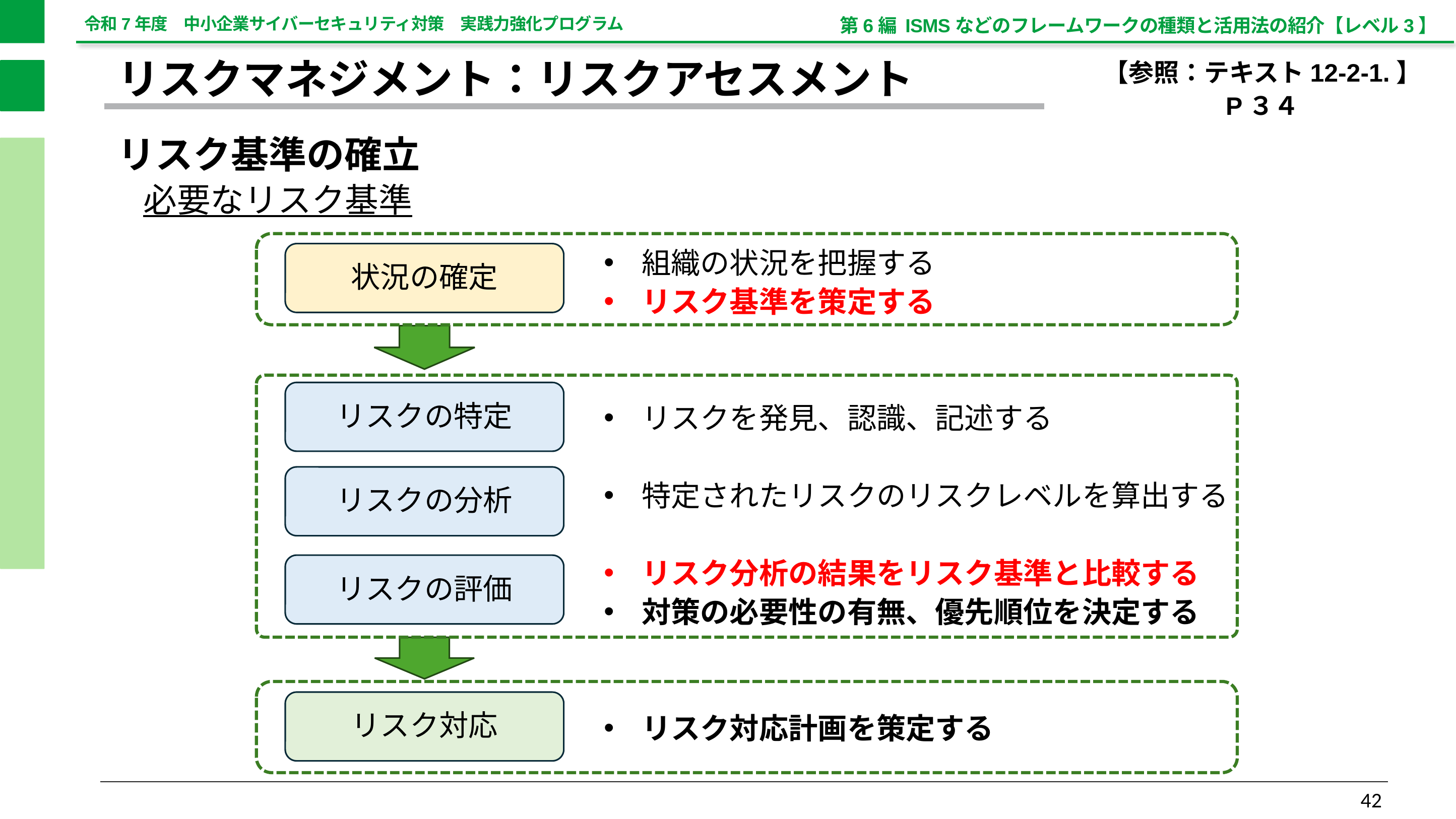

第6編 ISMSなどのフレームワークの種類と活用法の紹介【レベル3】
【参照：テキスト12-2-1.】
P３４
リスクマネジメント：リスクアセスメント
リスク基準の確立
必要なリスク基準

組織の状況を把握する
リスク基準を策定する

リスクを発見、認識、記述する

特定されたリスクのリスクレベルを算出する

リスク分析の結果をリスク基準と比較する
対策の必要性の有無、優先順位を決定する

リスク対応計画を策定する
状況の確定

リスクの特定
リスクの分析
リスクの評価

リスク対応